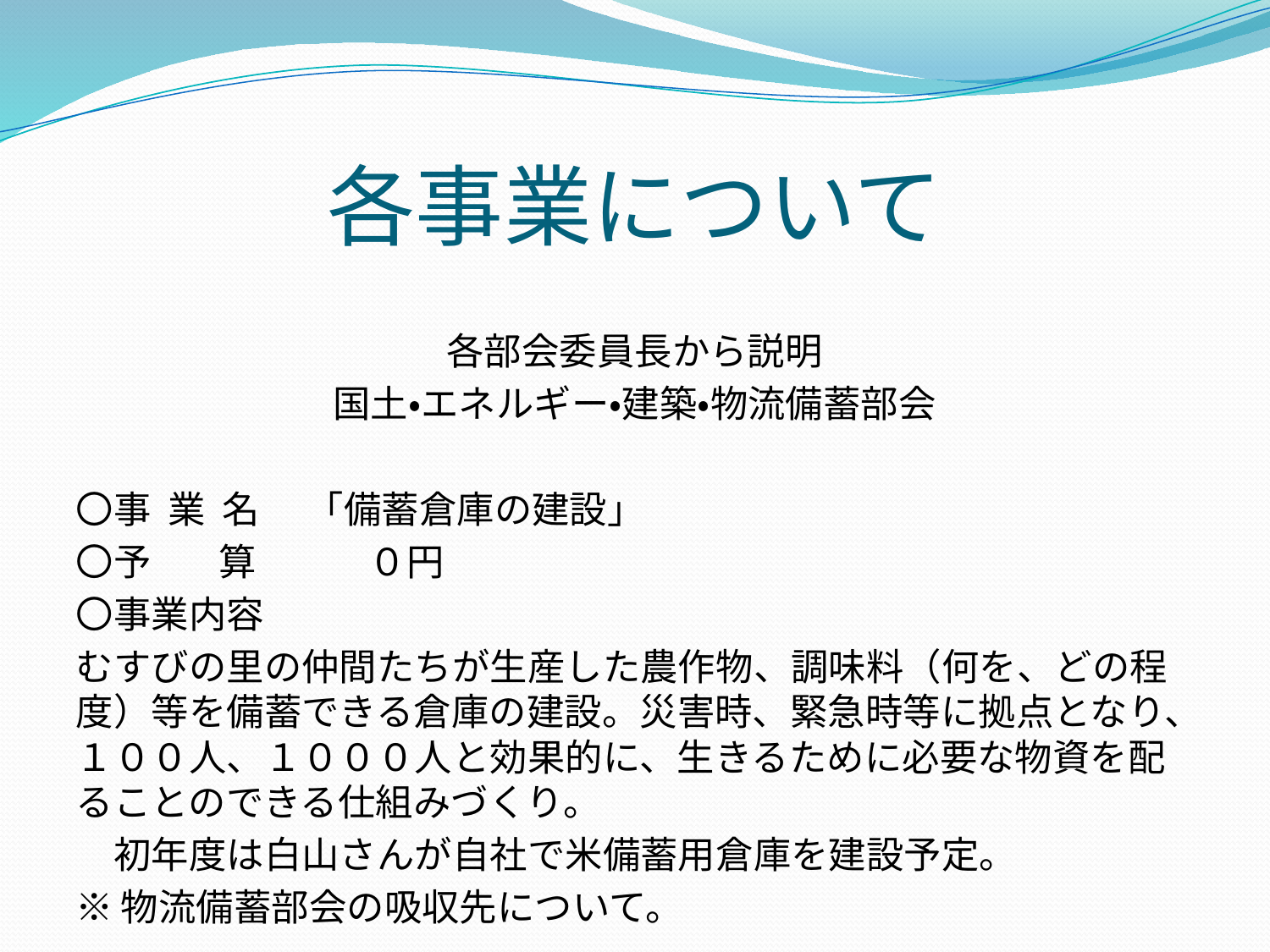

# 各事業について

各部会委員長から説明
国土・エネルギー・建築・物流備蓄部会

〇事  業  名　 「備蓄倉庫の建設」
〇予        算　　　０円
〇事業内容
むすびの里の仲間たちが生産した農作物、調味料（何を、どの程度）等を備蓄できる倉庫の建設。災害時、緊急時等に拠点となり、１００人、１０００人と効果的に、生きるために必要な物資を配ることのできる仕組みづくり。
　初年度は白山さんが自社で米備蓄用倉庫を建設予定。
※物流備蓄部会の吸収先について。